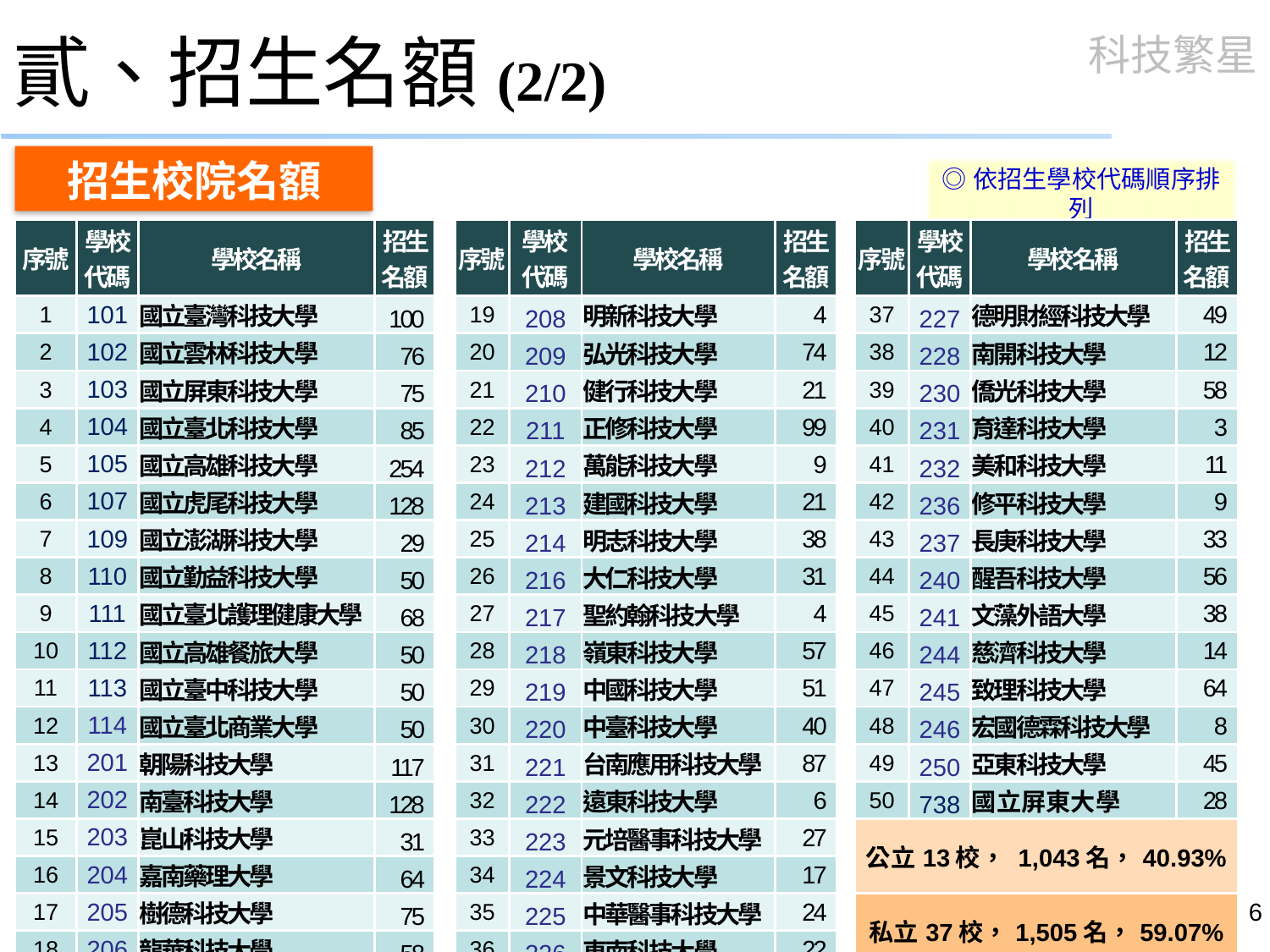

# 貳、招生名額(2/2)
招生校院名額
◎依招生學校代碼順序排列
| 序號 | 學校代碼 | 學校名稱 | 招生名額 |  | 序號 | 學校 代碼 | 學校名稱 | 招生名額 |  | 序號 | 學校代碼 | 學校名稱 | 招生名額 |
| --- | --- | --- | --- | --- | --- | --- | --- | --- | --- | --- | --- | --- | --- |
| 1 | 101 | 國立臺灣科技大學 | 100 |  | 19 | 208 | 明新科技大學 | 4 |  | 37 | 227 | 德明財經科技大學 | 49 |
| 2 | 102 | 國立雲林科技大學 | 76 |  | 20 | 209 | 弘光科技大學 | 74 |  | 38 | 228 | 南開科技大學 | 12 |
| 3 | 103 | 國立屏東科技大學 | 75 |  | 21 | 210 | 健行科技大學 | 21 |  | 39 | 230 | 僑光科技大學 | 58 |
| 4 | 104 | 國立臺北科技大學 | 85 |  | 22 | 211 | 正修科技大學 | 99 |  | 40 | 231 | 育達科技大學 | 3 |
| 5 | 105 | 國立高雄科技大學 | 254 |  | 23 | 212 | 萬能科技大學 | 9 |  | 41 | 232 | 美和科技大學 | 11 |
| 6 | 107 | 國立虎尾科技大學 | 128 |  | 24 | 213 | 建國科技大學 | 21 |  | 42 | 236 | 修平科技大學 | 9 |
| 7 | 109 | 國立澎湖科技大學 | 29 |  | 25 | 214 | 明志科技大學 | 38 |  | 43 | 237 | 長庚科技大學 | 33 |
| 8 | 110 | 國立勤益科技大學 | 50 |  | 26 | 216 | 大仁科技大學 | 31 |  | 44 | 240 | 醒吾科技大學 | 56 |
| 9 | 111 | 國立臺北護理健康大學 | 68 |  | 27 | 217 | 聖約翰科技大學 | 4 |  | 45 | 241 | 文藻外語大學 | 38 |
| 10 | 112 | 國立高雄餐旅大學 | 50 |  | 28 | 218 | 嶺東科技大學 | 57 |  | 46 | 244 | 慈濟科技大學 | 14 |
| 11 | 113 | 國立臺中科技大學 | 50 |  | 29 | 219 | 中國科技大學 | 51 |  | 47 | 245 | 致理科技大學 | 64 |
| 12 | 114 | 國立臺北商業大學 | 50 |  | 30 | 220 | 中臺科技大學 | 40 |  | 48 | 246 | 宏國德霖科技大學 | 8 |
| 13 | 201 | 朝陽科技大學 | 117 |  | 31 | 221 | 台南應用科技大學 | 87 |  | 49 | 250 | 亞東科技大學 | 45 |
| 14 | 202 | 南臺科技大學 | 128 |  | 32 | 222 | 遠東科技大學 | 6 |  | 50 | 738 | 國立屏東大學 | 28 |
| 15 | 203 | 崑山科技大學 | 31 |  | 33 | 223 | 元培醫事科技大學 | 27 |  | 公立13校， 1,043名，40.93% |  |  |  |
| 16 | 204 | 嘉南藥理大學 | 64 |  | 34 | 224 | 景文科技大學 | 17 |  |  |  |  |  |
| 17 | 205 | 樹德科技大學 | 75 |  | 35 | 225 | 中華醫事科技大學 | 24 |  | 私立37校，1,505名，59.07% |  |  |  |
| 18 | 206 | 龍華科技大學 | 58 |  | 36 | 226 | 東南科技大學 | 22 |  | 私立39校，1614名，62.75% |  |  |  |
6